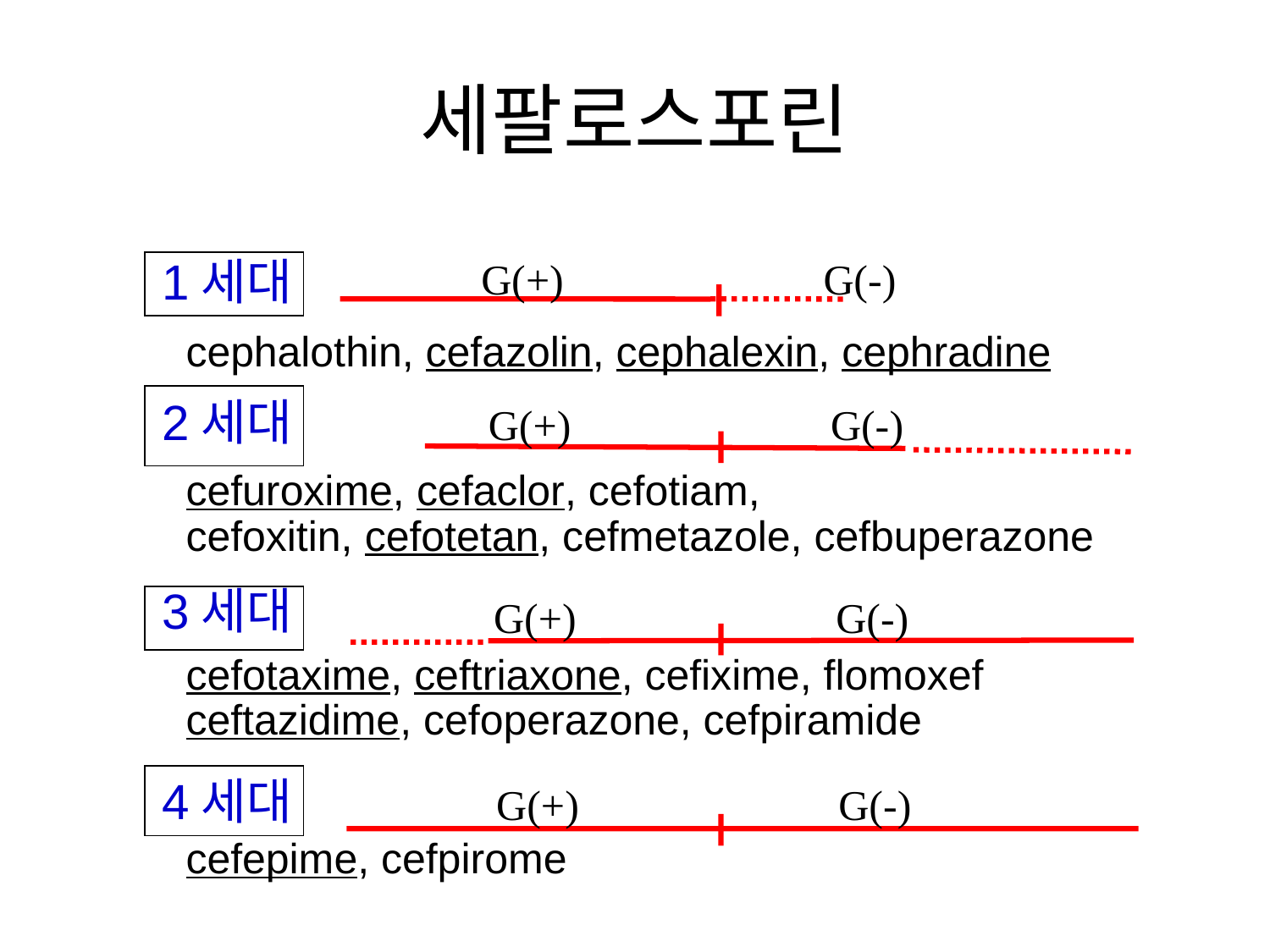

# 세팔로스포린
G(+)
G(-)

1세대
  cephalothin, cefazolin, cephalexin, cephradine
2세대
  cefuroxime, cefaclor, cefotiam,
  cefoxitin, cefotetan, cefmetazole, cefbuperazone
3세대
  cefotaxime, ceftriaxone, cefixime, flomoxef
  ceftazidime, cefoperazone, cefpiramide
4세대
  cefepime, cefpirome

G(+)
G(-)

G(+)
G(-)

G(+)
G(-)